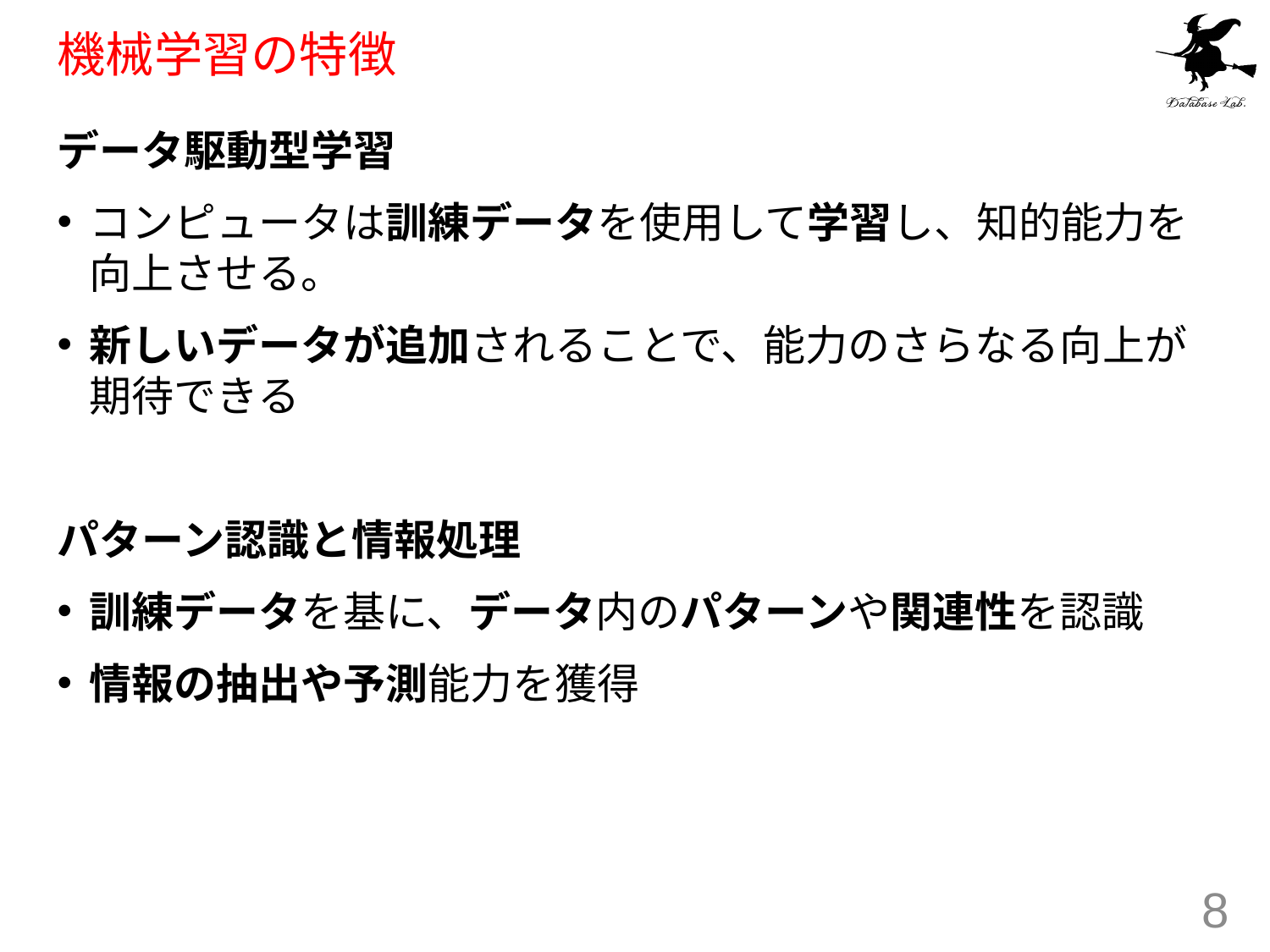

# 機械学習の特徴
データ駆動型学習
コンピュータは訓練データを使用して学習し、知的能力を向上させる。
新しいデータが追加されることで、能力のさらなる向上が期待できる

パターン認識と情報処理
訓練データを基に、データ内のパターンや関連性を認識
情報の抽出や予測能力を獲得
8